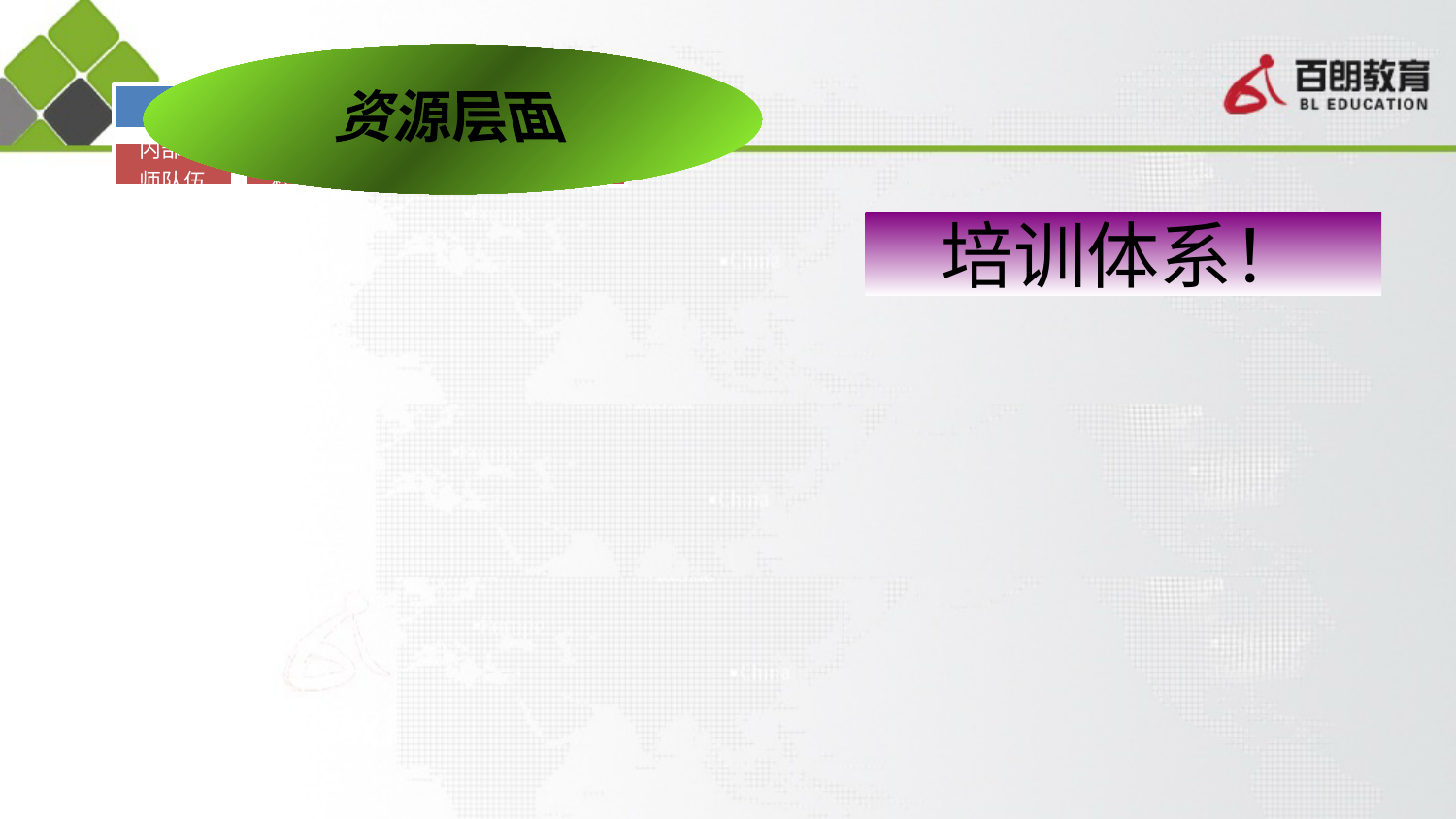

#

内部讲师队伍
培训课程体系
培训资料库
员工培训档案
资源层面
培训体系！